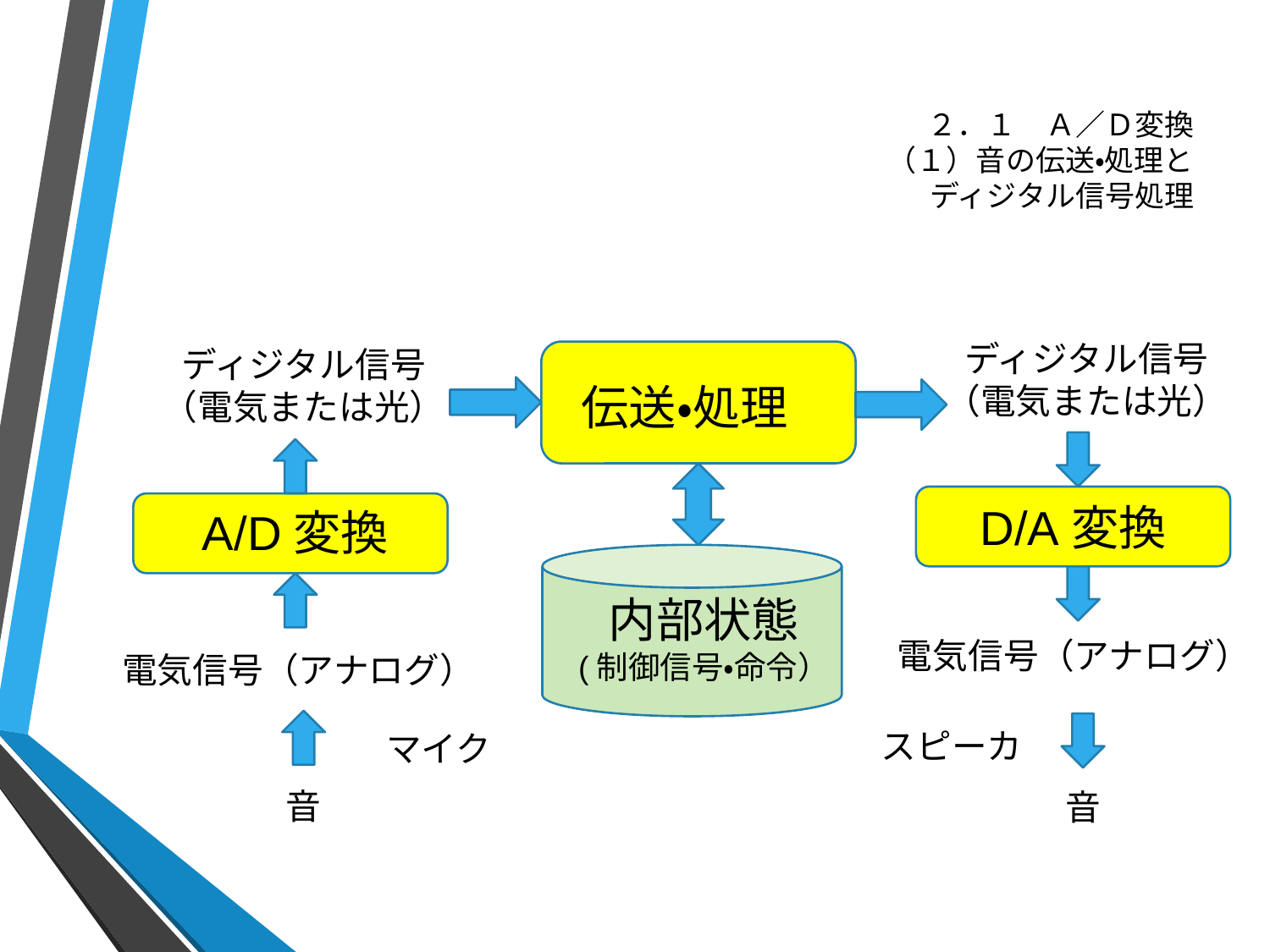

# ２．１　Ａ／Ｄ変換 （１）音の伝送・処理と ディジタル信号処理
ディジタル信号
（電気または光）
ディジタル信号
（電気または光）

伝送・処理

内部状態
(制御信号・命令）

D/A変換

電気信号（アナログ）

A/D変換

電気信号（アナログ）

スピーカ
マイク
音
音